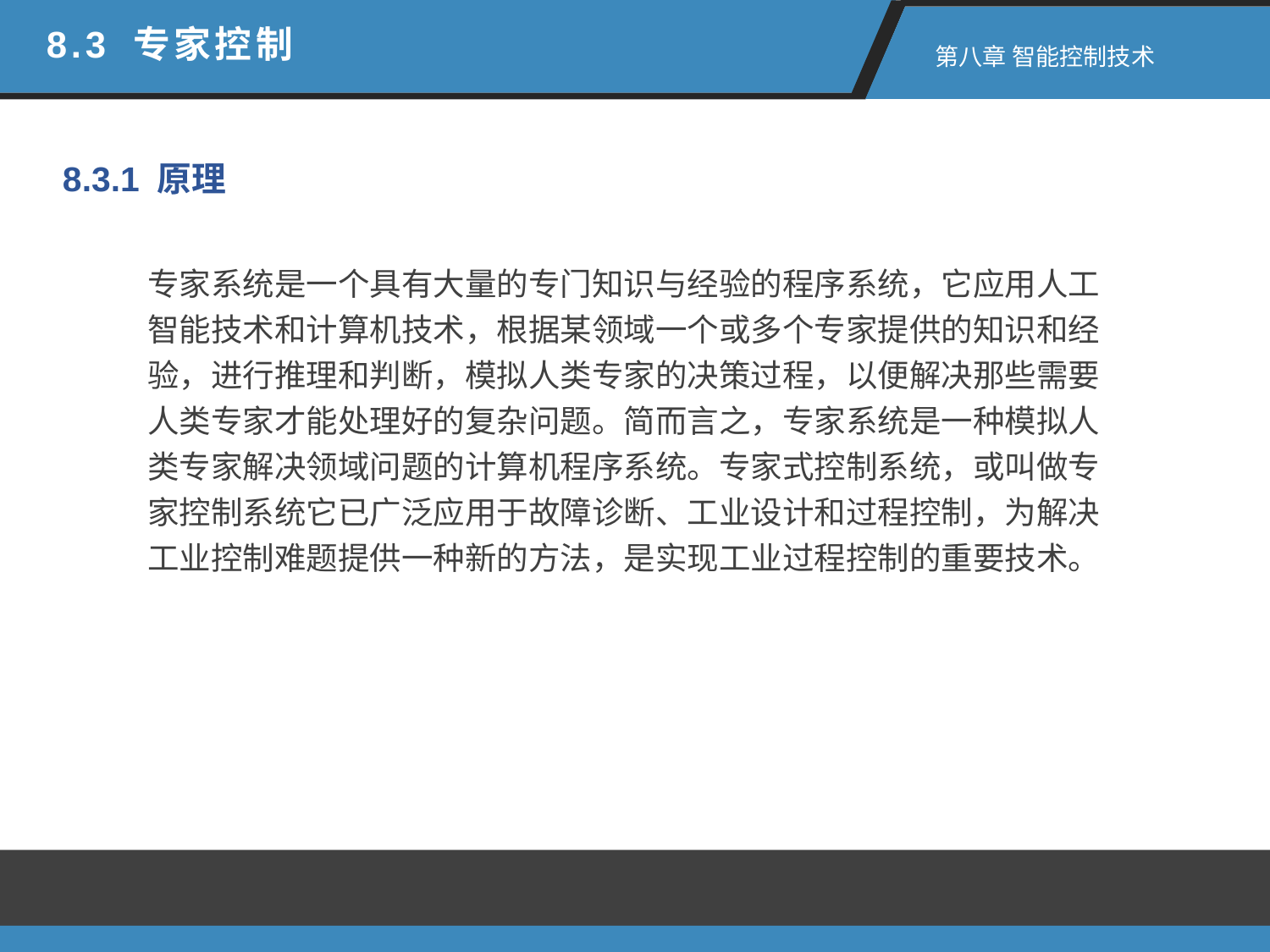

8.3 专家控制
  第八章 智能控制技术
8.3.1 原理
专家系统是一个具有大量的专门知识与经验的程序系统，它应用人工智能技术和计算机技术，根据某领域一个或多个专家提供的知识和经验，进行推理和判断，模拟人类专家的决策过程，以便解决那些需要人类专家才能处理好的复杂问题。简而言之，专家系统是一种模拟人类专家解决领域问题的计算机程序系统。专家式控制系统，或叫做专家控制系统它已广泛应用于故障诊断、工业设计和过程控制，为解决工业控制难题提供一种新的方法，是实现工业过程控制的重要技术。